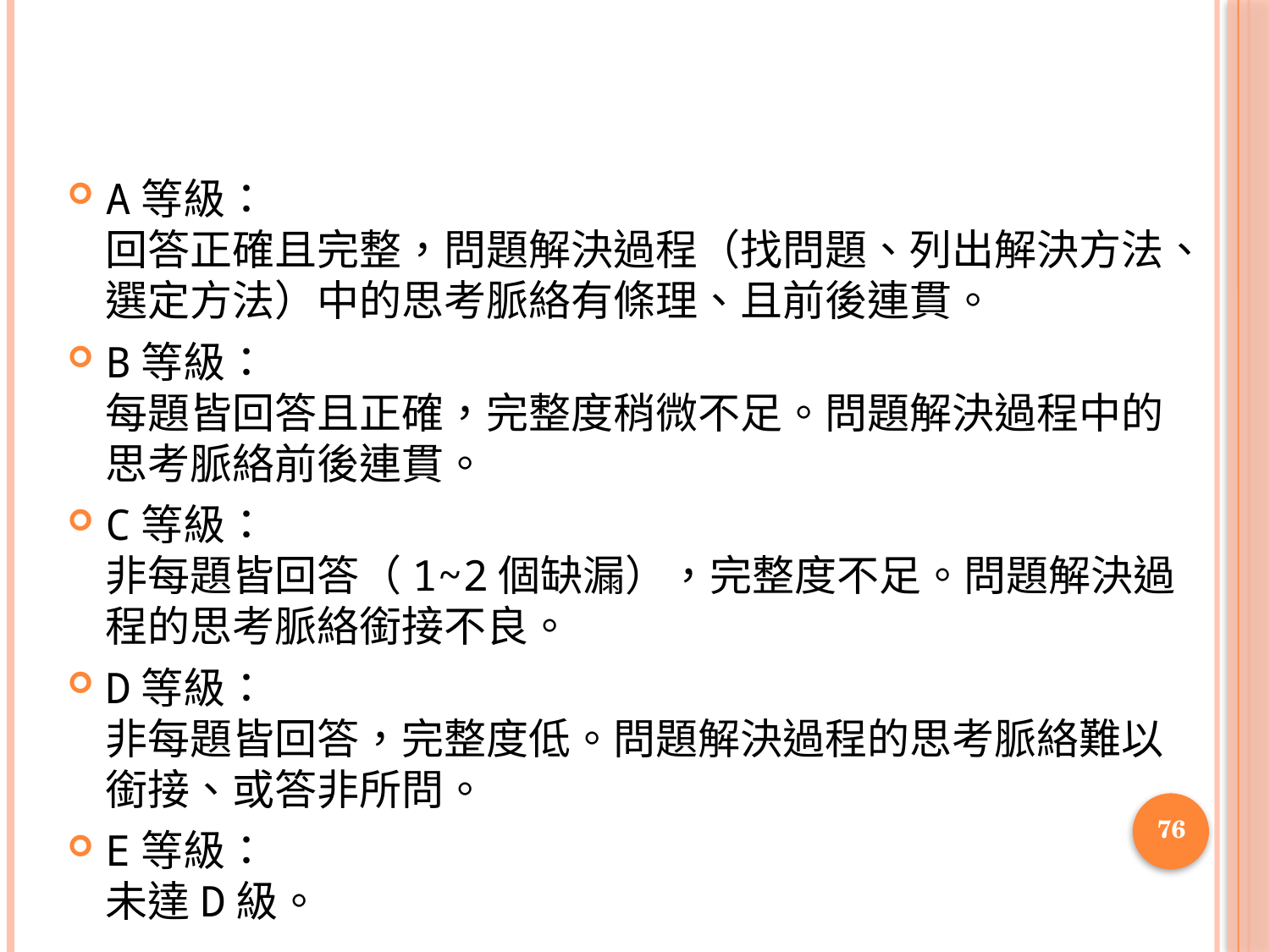

# 評分規準
A等級：
回答正確且完整，問題解決過程（找問題、列出解決方法、選定方法）中的思考脈絡有條理、且前後連貫。
B等級：
每題皆回答且正確，完整度稍微不足。問題解決過程中的思考脈絡前後連貫。
C等級：
非每題皆回答（1~2個缺漏），完整度不足。問題解決過程的思考脈絡銜接不良。
D等級：
非每題皆回答，完整度低。問題解決過程的思考脈絡難以銜接、或答非所問。
E等級：
未達D級。
76